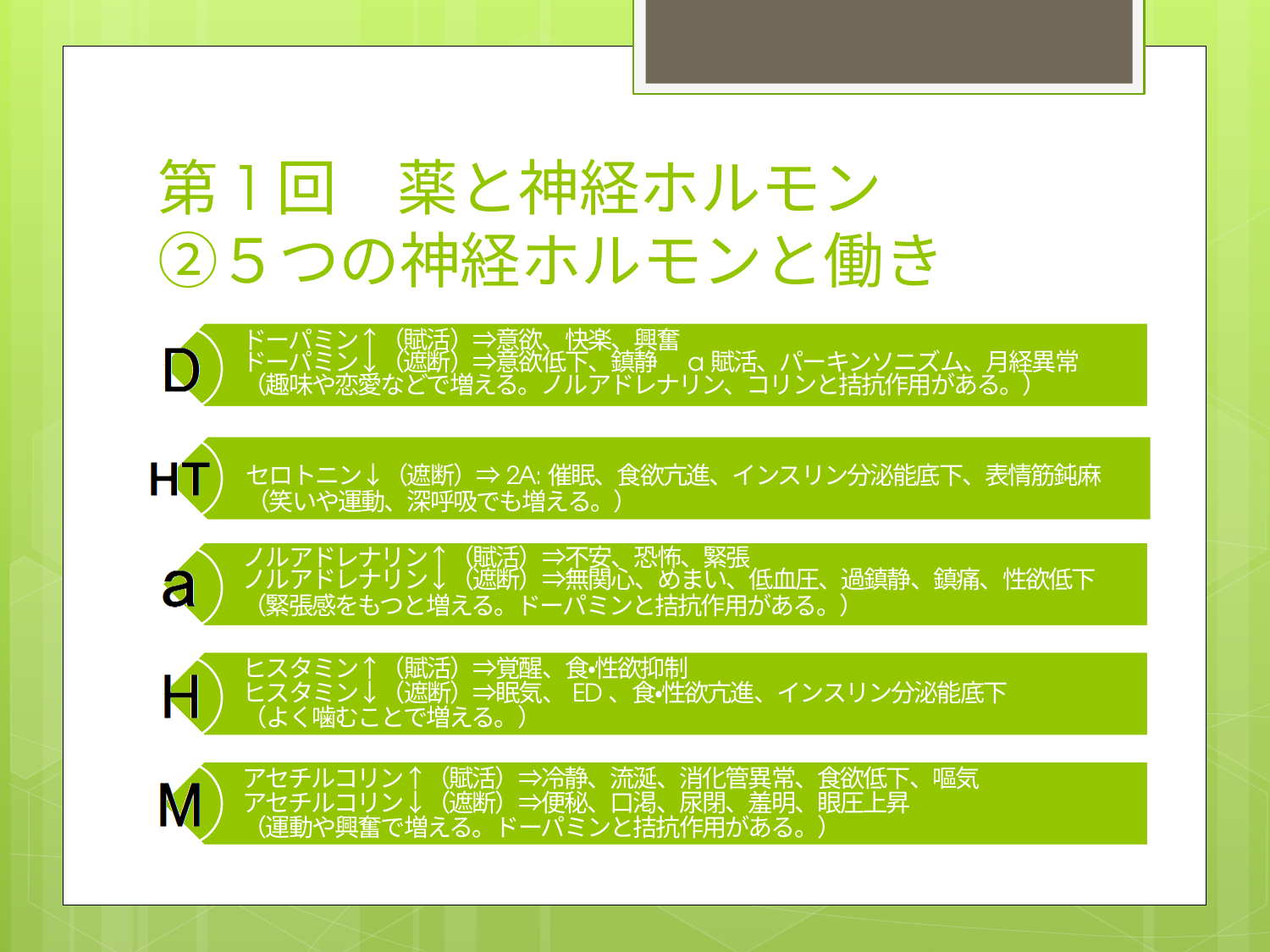

# 第1回　薬と神経ホルモン ②５つの神経ホルモンと働き

　　ドーパミン↑（賦活）⇒意欲、快楽、興奮
　　ドーパミン↓（遮断）⇒意欲低下、鎮静　a賦活、パーキンソニズム、月経異常
　　（趣味や恋愛などで増える。ノルアドレナリン、コリンと拮抗作用がある。）

　　セロトニン↑（賦活）⇒1A:抗不安、2A:覚醒、攻撃性
　　セロトニン↓（遮断）⇒2A:催眠、食欲亢進、インスリン分泌能底下、表情筋鈍麻
　　（笑いや運動、深呼吸でも増える。）

　　ノルアドレナリン↑（賦活）⇒不安、恐怖、緊張
　　ノルアドレナリン↓（遮断）⇒無関心、めまい、低血圧、過鎮静、鎮痛、性欲低下
　　（緊張感をもつと増える。ドーパミンと拮抗作用がある。）

　　ヒスタミン↑（賦活）⇒覚醒、食・性欲抑制
　　ヒスタミン↓（遮断）⇒眠気、ED、食・性欲亢進、インスリン分泌能底下
　　（よく噛むことで増える。）

　　アセチルコリン↑（賦活）⇒冷静、流涎、消化管異常、食欲低下、嘔気
　　アセチルコリン↓（遮断）⇒便秘、口渇、尿閉、羞明、眼圧上昇
　　（運動や興奮で増える。ドーパミンと拮抗作用がある。）